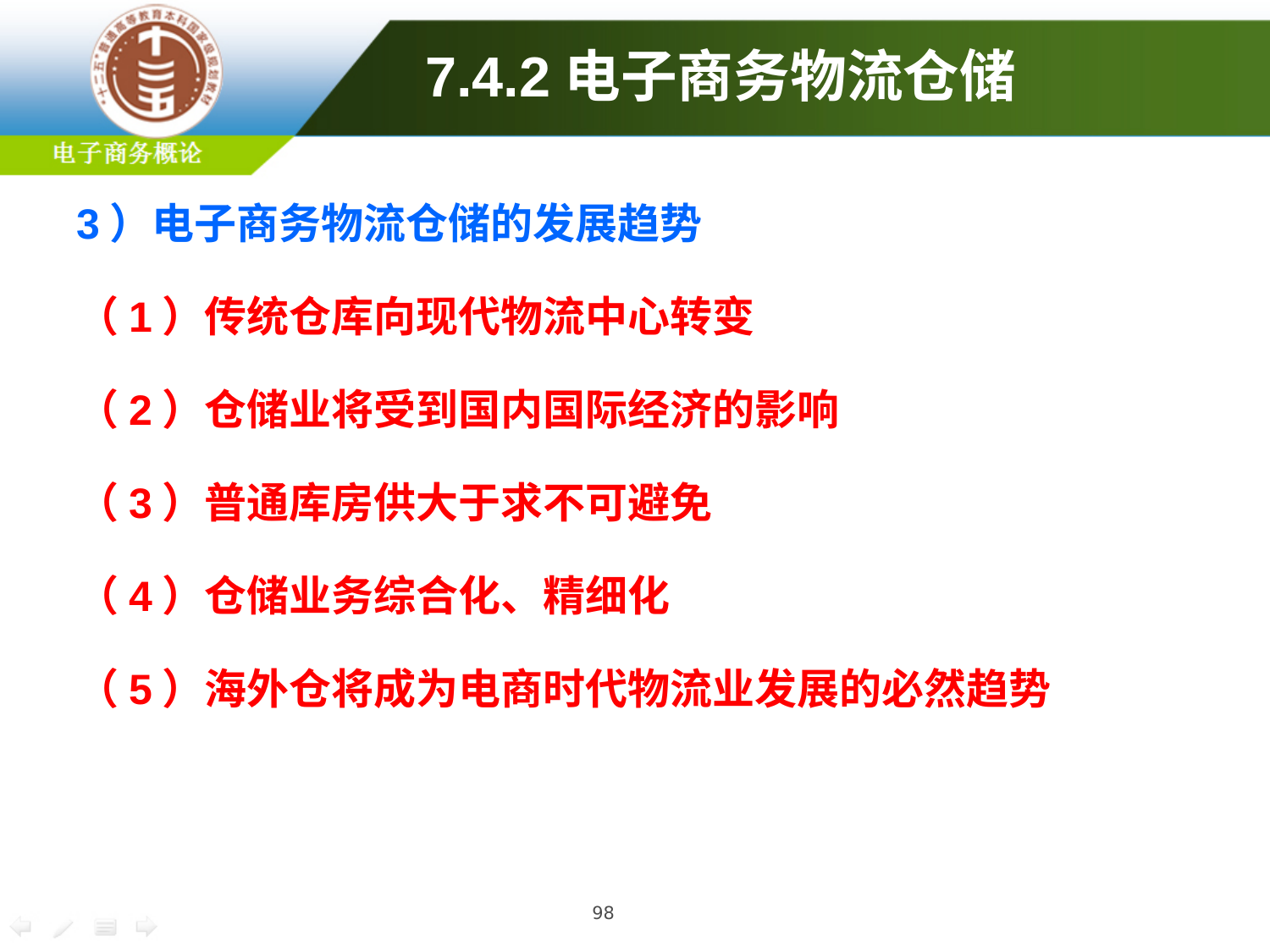

# 7.4.2电子商务物流仓储
3）电子商务物流仓储的发展趋势
（1）传统仓库向现代物流中心转变
（2）仓储业将受到国内国际经济的影响
（3）普通库房供大于求不可避免
（4）仓储业务综合化、精细化
（5）海外仓将成为电商时代物流业发展的必然趋势
98